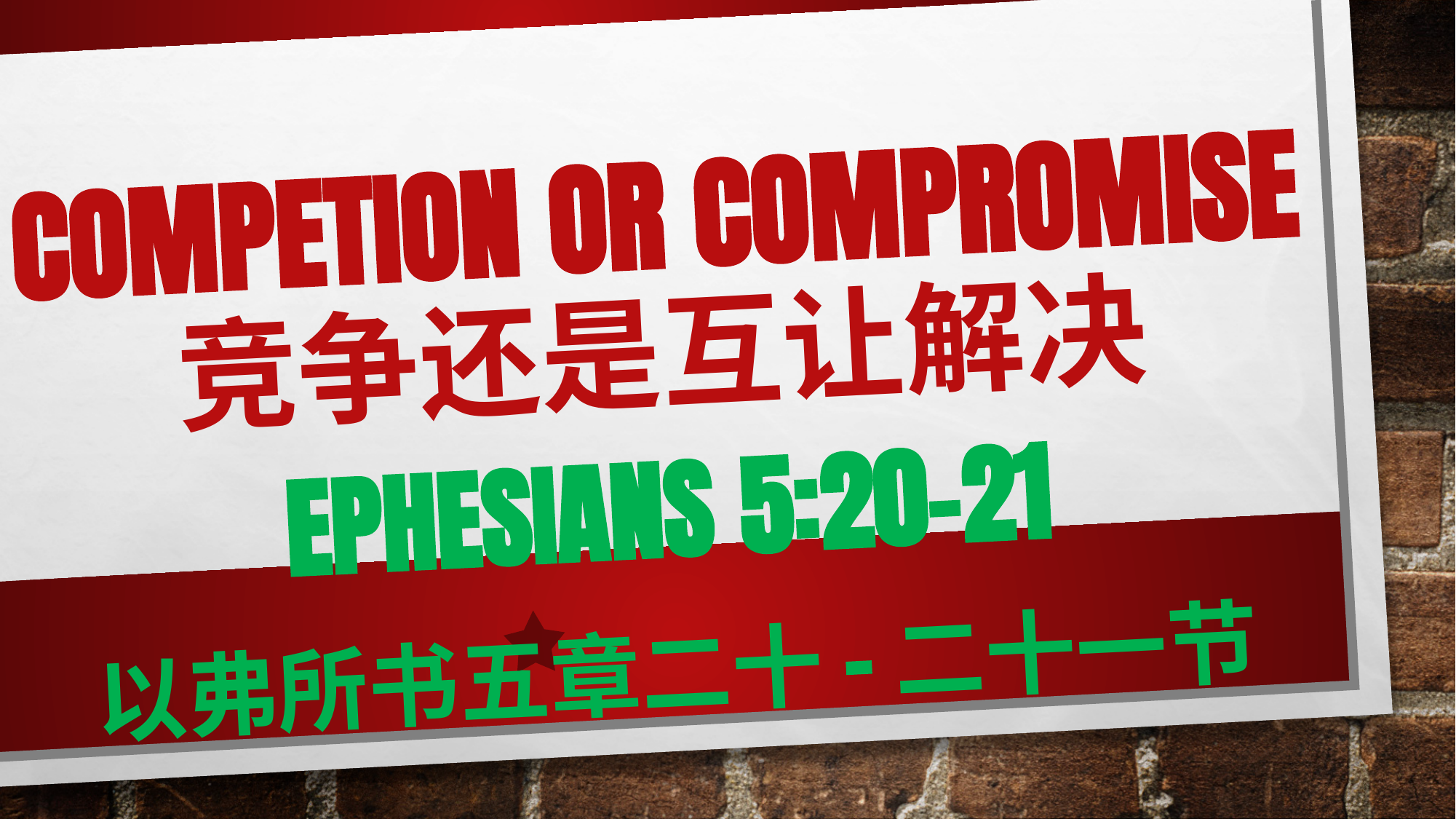

# COMPETION OR COMPROMISE 竞争还是互让解决
EPHESIANS 5:20-21
以弗所书五章二十-二十一节